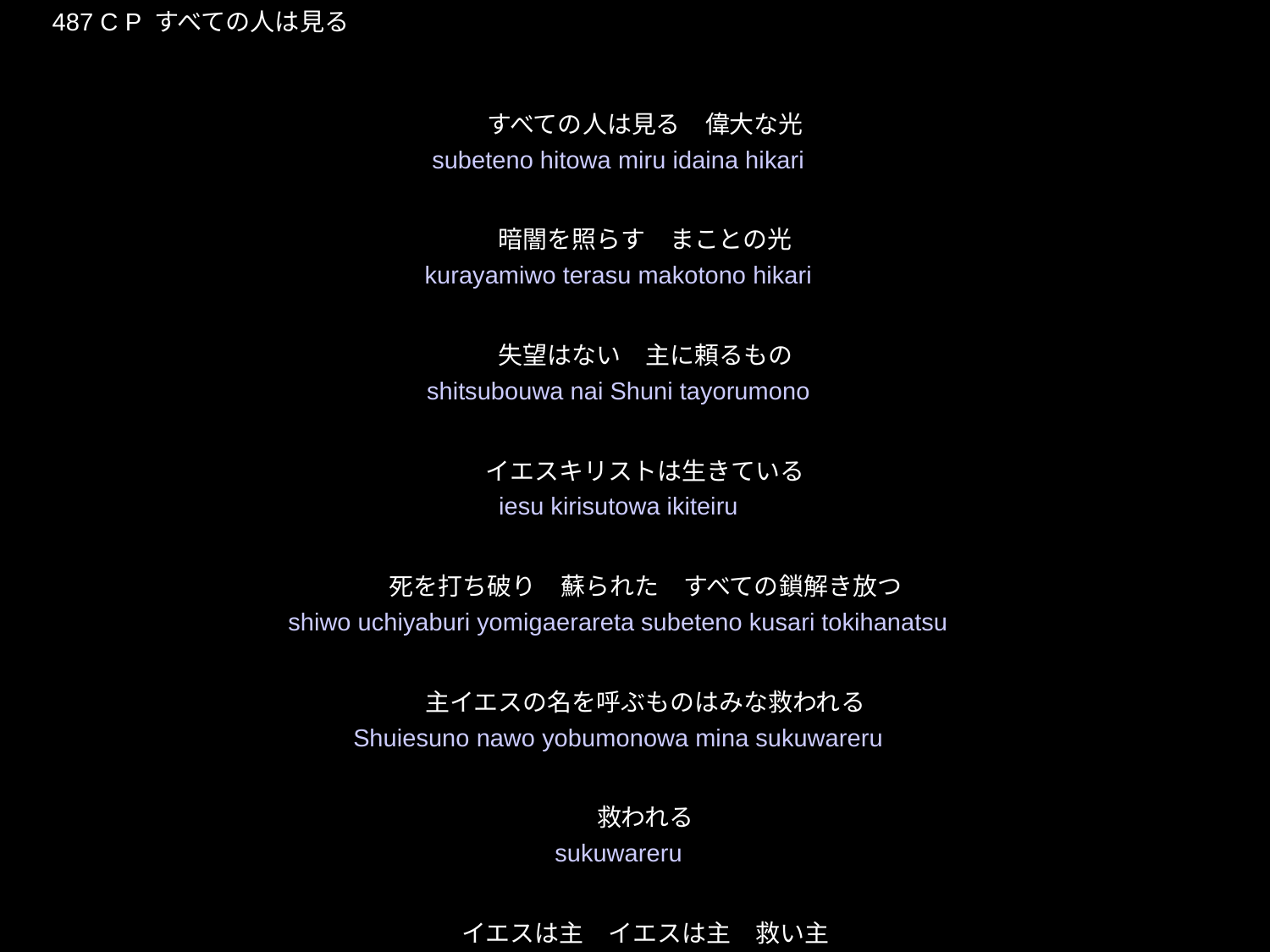

すべてのひとはみる
★W
487 C P すべての人は見る
★４
すべての人は見る　偉大な光

暗闇を照らす　まことの光

失望はない　主に頼るもの

イエスキリストは生きている

死を打ち破り　蘇られた　すべての鎖解き放つ

主イエスの名を呼ぶものはみな救われる

救われる

イエスは主　イエスは主　救い主
subeteno hitowa miru idaina hikari

kurayamiwo terasu makotono hikari

shitsubouwa nai Shuni tayorumono

iesu kirisutowa ikiteiru

shiwo uchiyaburi yomigaerareta subeteno kusari tokihanatsu

Shuiesuno nawo yobumonowa mina sukuwareru

sukuwareru

iesuwa Shu iesuwa Shu sukuinushi